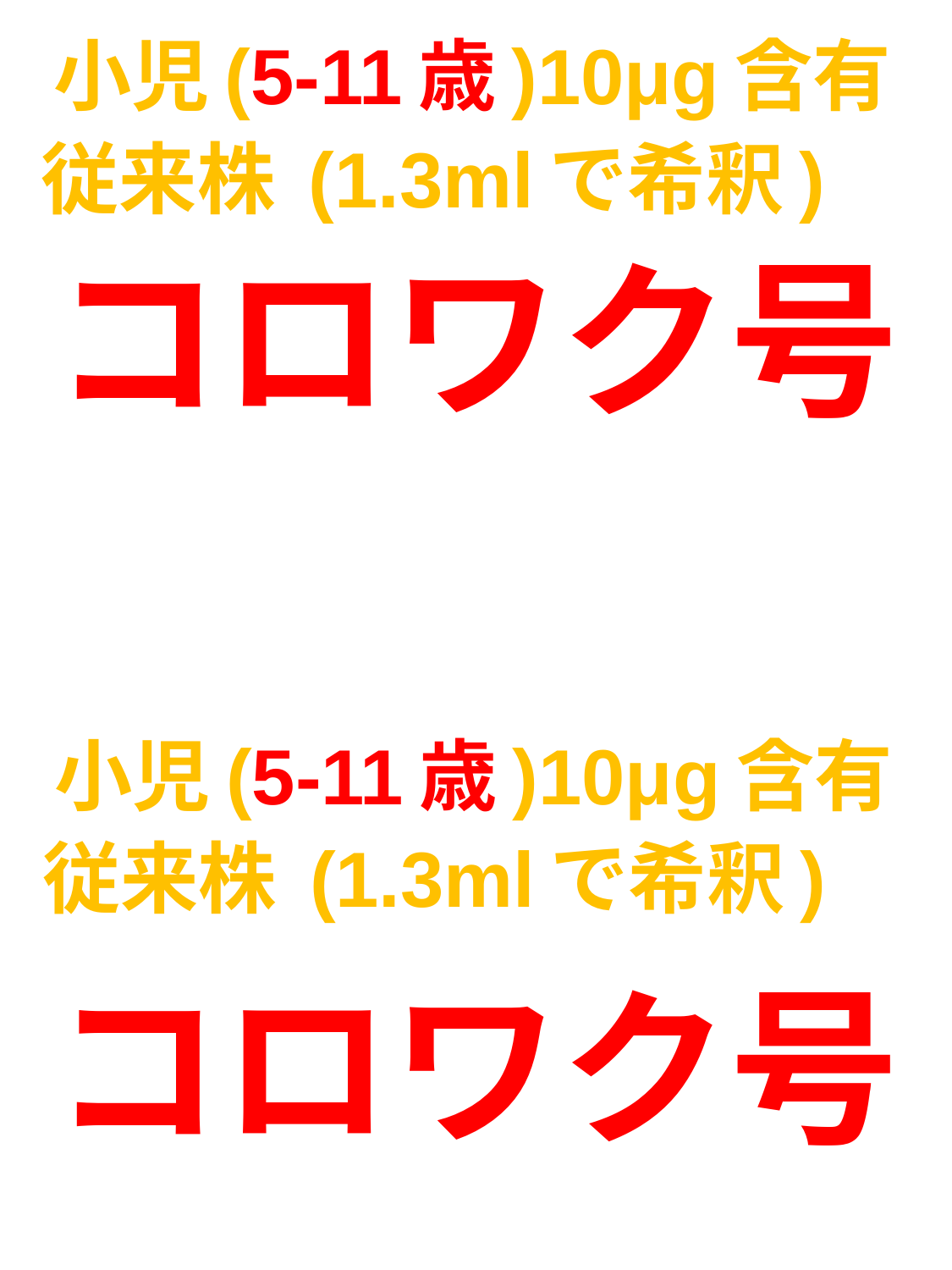

小児(5-11歳)10μg含有
従来株 (1.3mlで希釈)
コロワク号
　小児(5-11歳)10μg含有
従来株 (1.3mlで希釈)
コロワク号